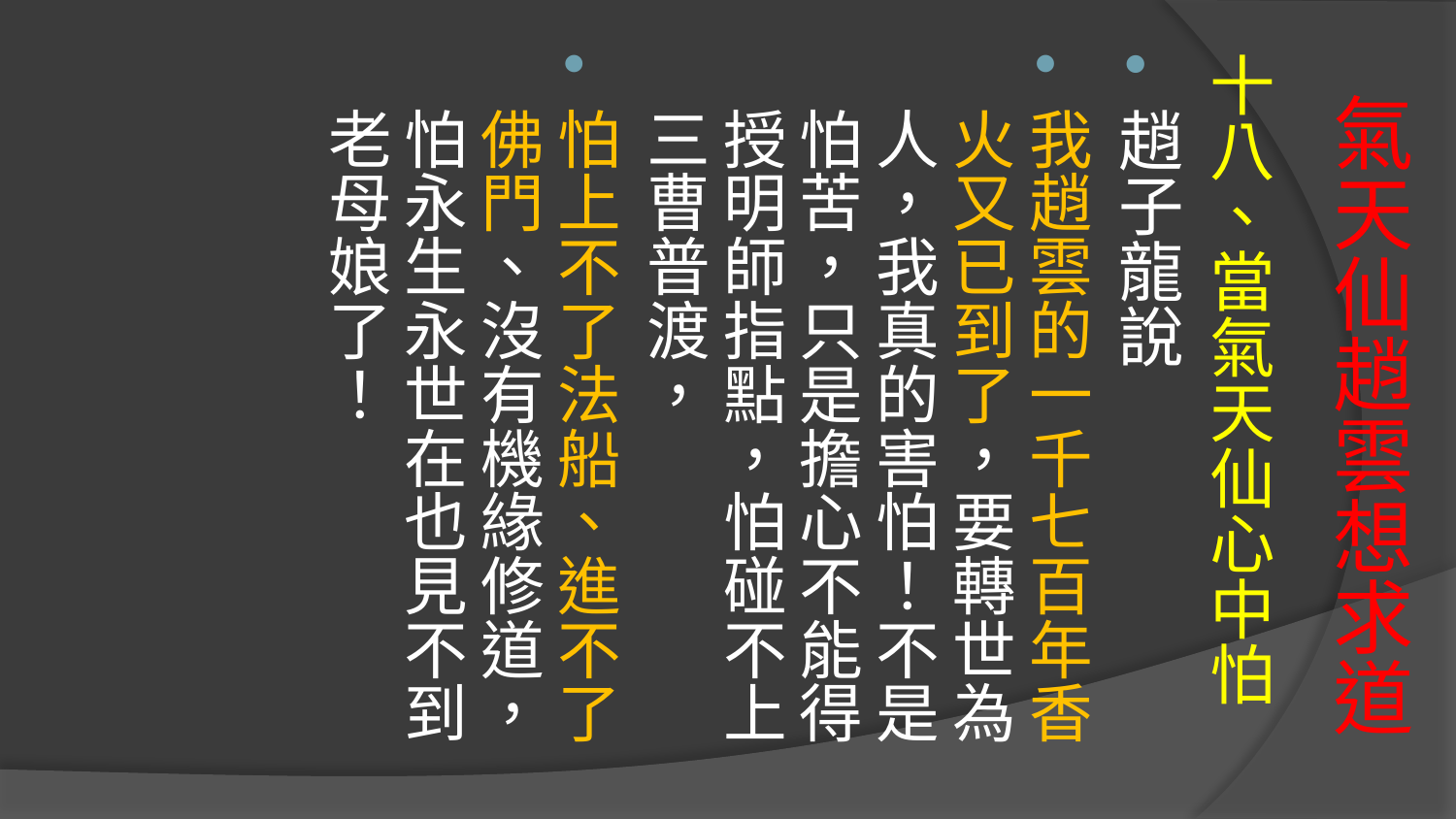

十八、當氣天仙心中怕
趙子龍說
我趙雲的一千七百年香火又已到了，要轉世為人，我真的害怕！不是怕苦，只是擔心不能得授明師指點，怕碰不上三曹普渡，
怕上不了法船、進不了佛門、沒有機緣修道，怕永生永世在也見不到老母娘了！

# 氣天仙趙雲想求道